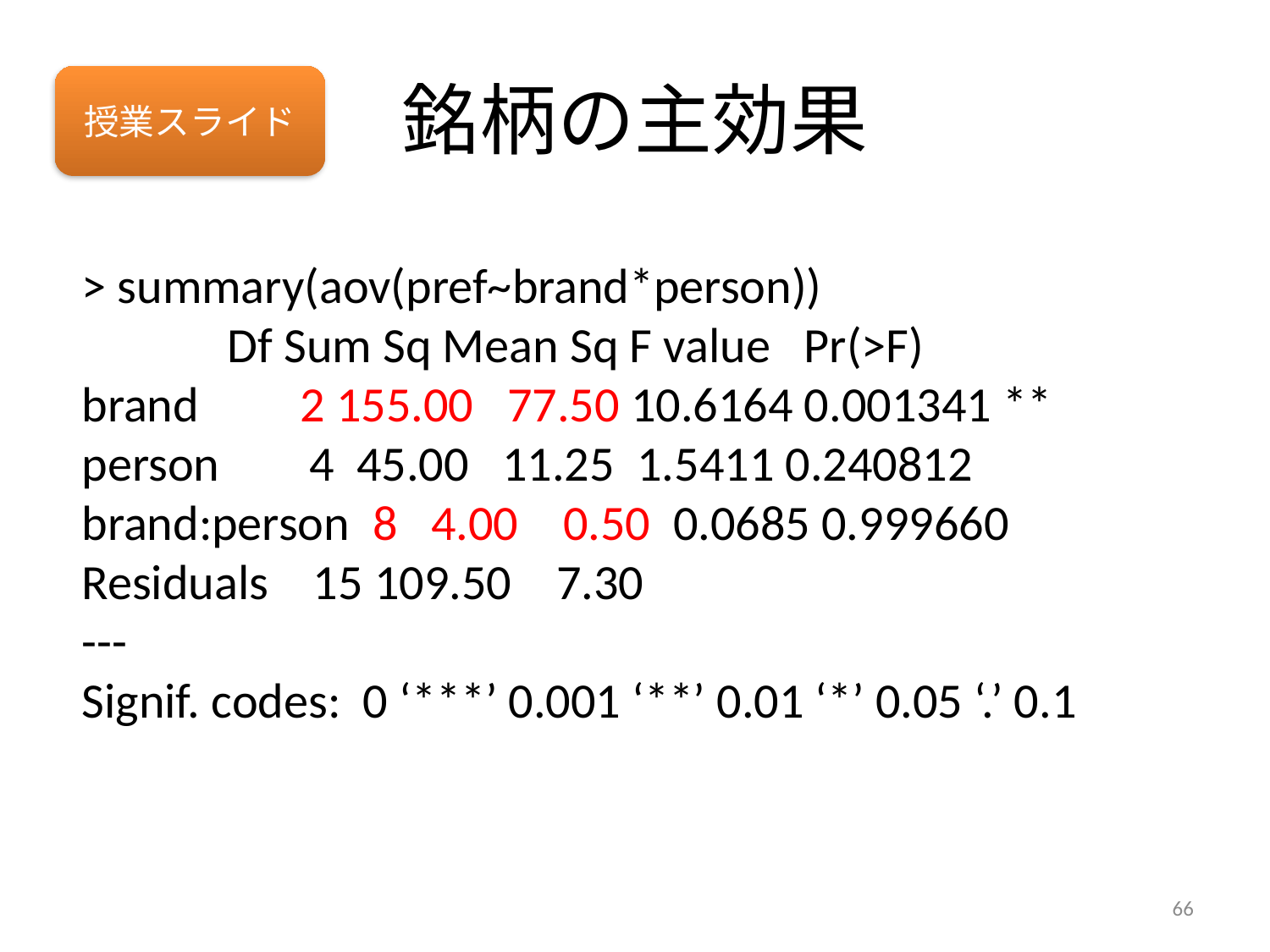

# 銘柄の主効果
授業スライド
> summary(aov(pref~brand*person))
             Df Sum Sq Mean Sq F value   Pr(>F)
brand         2 155.00   77.50 10.6164 0.001341 **
person        4  45.00   11.25  1.5411 0.240812
brand:person  8   4.00    0.50  0.0685 0.999660
Residuals    15 109.50    7.30
---
Signif. codes:  0 ‘***’ 0.001 ‘**’ 0.01 ‘*’ 0.05 ‘.’ 0.1
66